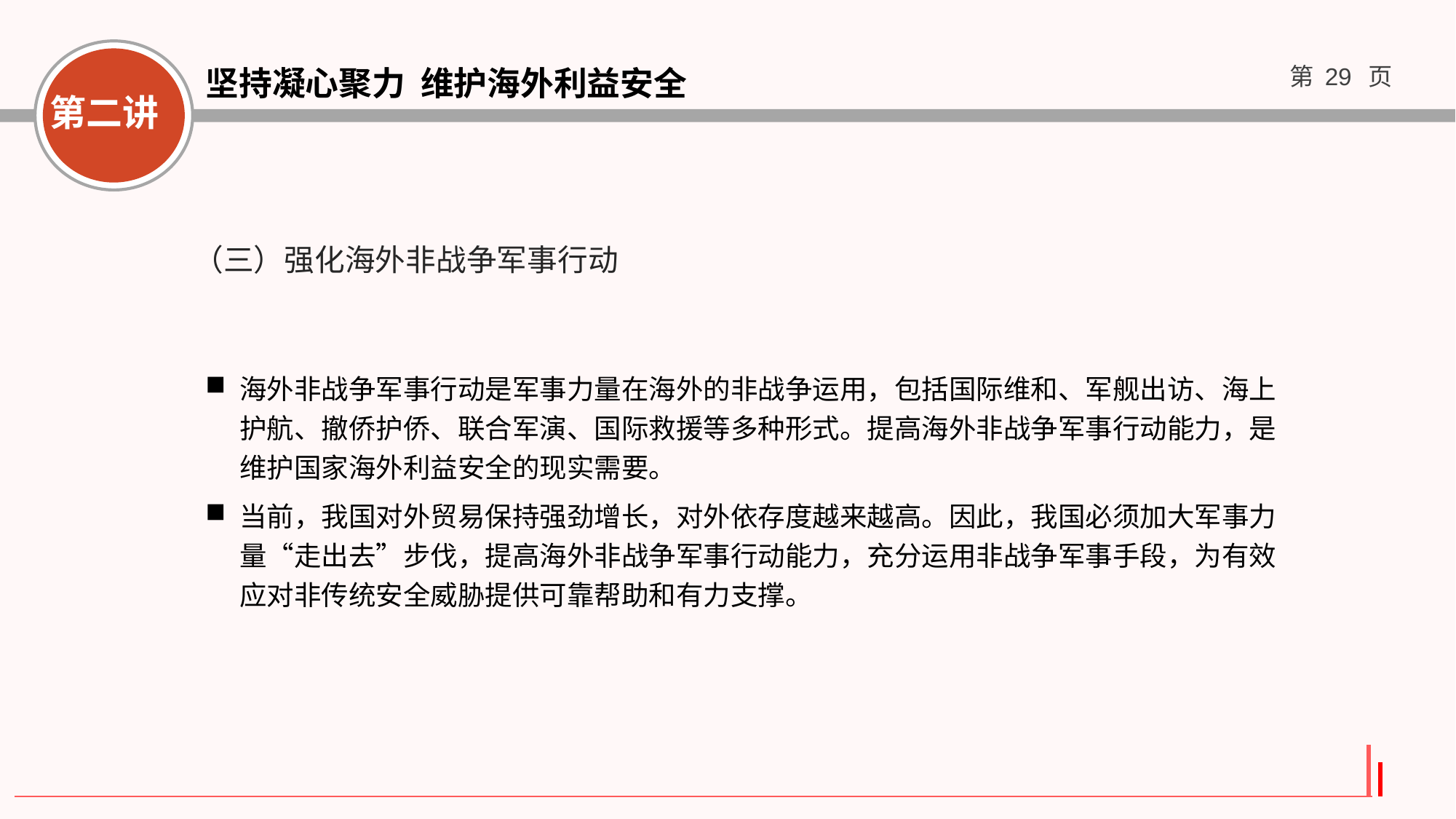

（三）强化海外非战争军事行动
海外非战争军事行动是军事力量在海外的非战争运用，包括国际维和、军舰出访、海上护航、撤侨护侨、联合军演、国际救援等多种形式。提高海外非战争军事行动能力，是维护国家海外利益安全的现实需要。
当前，我国对外贸易保持强劲增长，对外依存度越来越高。因此，我国必须加大军事力量“走出去”步伐，提高海外非战争军事行动能力，充分运用非战争军事手段，为有效应对非传统安全威胁提供可靠帮助和有力支撑。